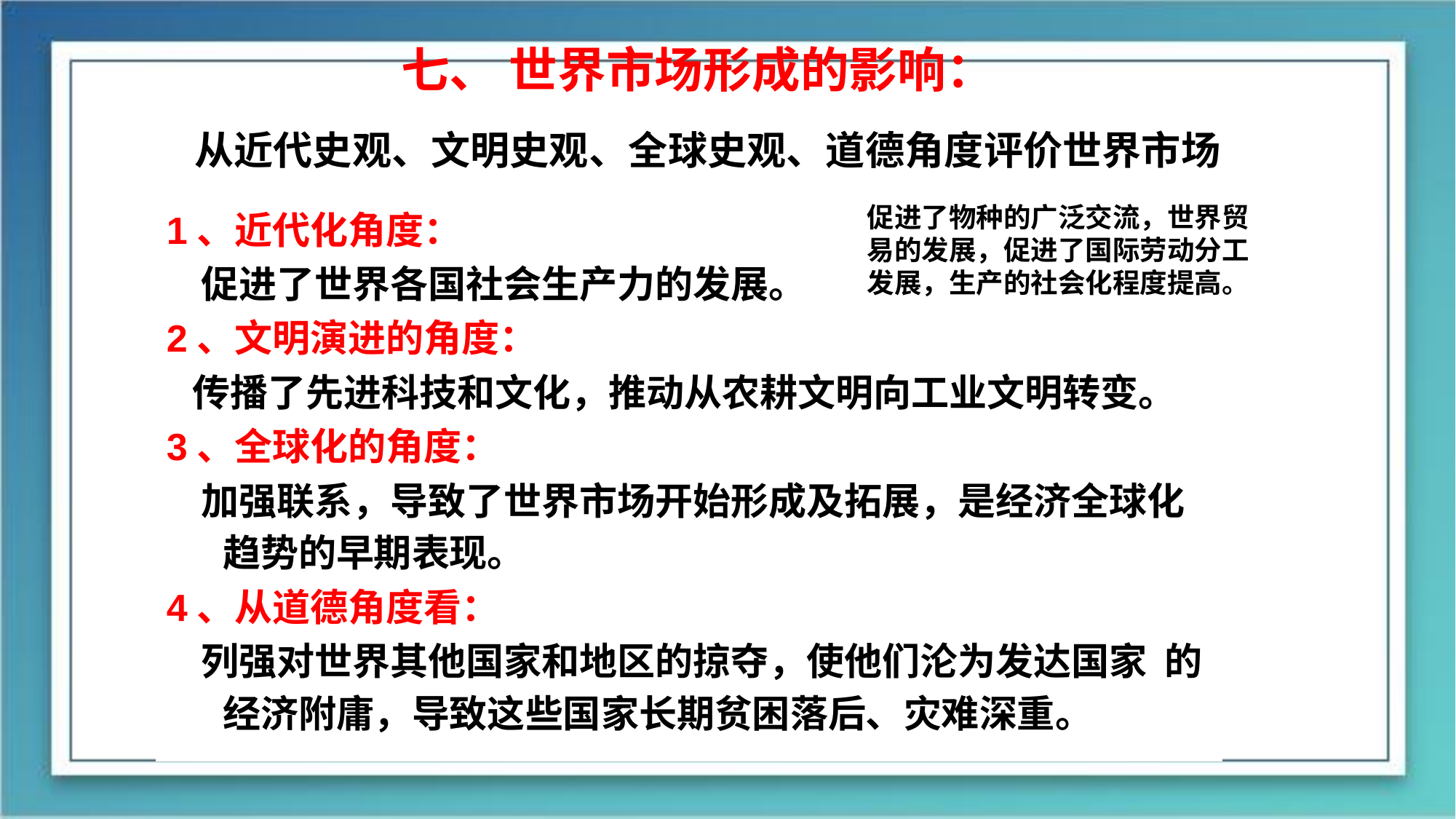

七、 世界市场形成的影响：
从近代史观、文明史观、全球史观、道德角度评价世界市场
1、近代化角度：
   促进了世界各国社会生产力的发展。
2、文明演进的角度：
  传播了先进科技和文化，推动从农耕文明向工业文明转变。
3、全球化的角度：
   加强联系，导致了世界市场开始形成及拓展，是经济全球化趋势的早期表现。
4、从道德角度看：
   列强对世界其他国家和地区的掠夺，使他们沦为发达国家  的经济附庸，导致这些国家长期贫困落后、灾难深重。

促进了物种的广泛交流，世界贸易的发展，促进了国际劳动分工发展，生产的社会化程度提高。